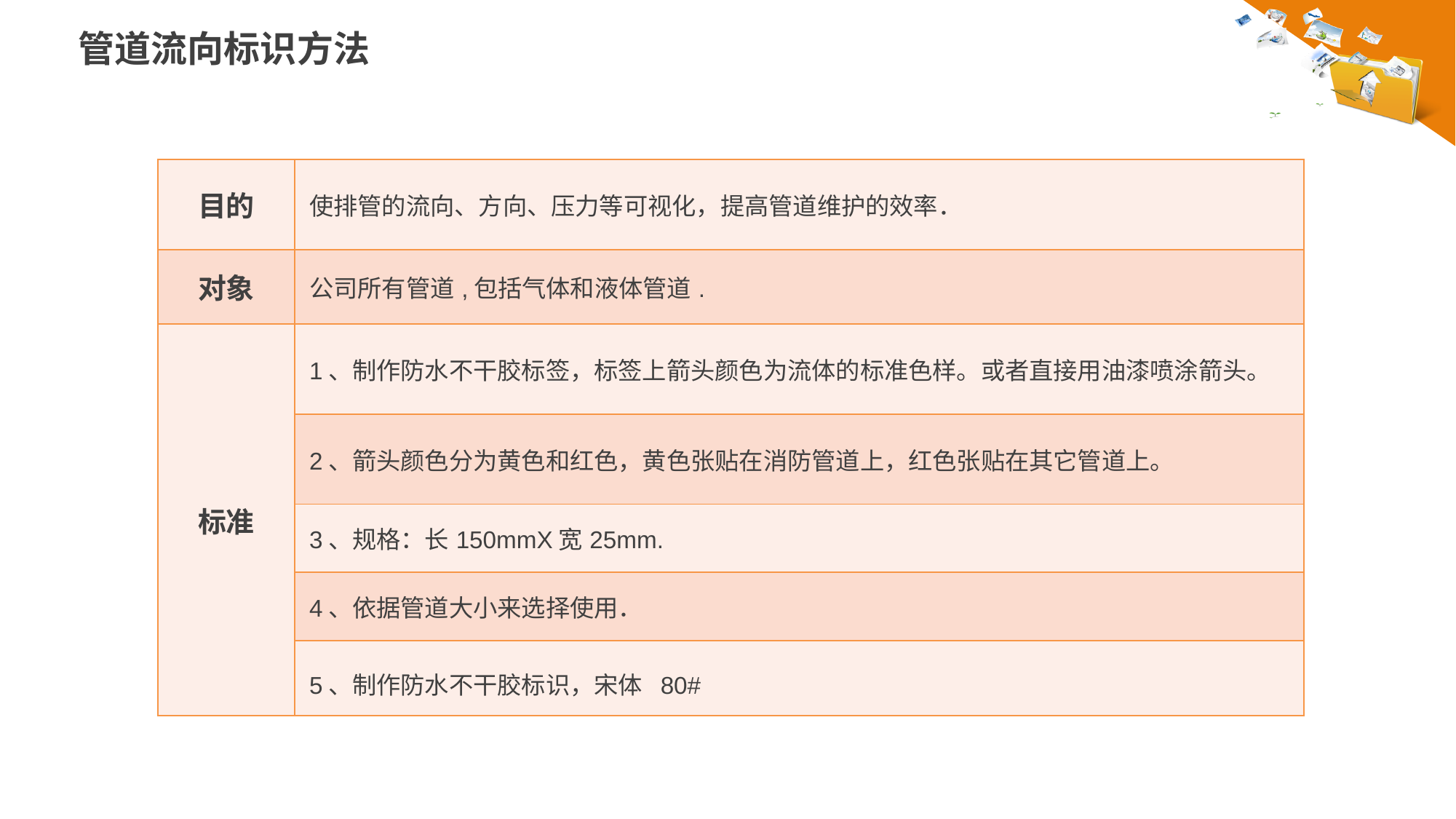

管道流向标识方法
| 目的 | 使排管的流向、方向、压力等可视化，提高管道维护的效率． |
| --- | --- |
| 对象 | 公司所有管道,包括气体和液体管道. |
| 标准 | 1、制作防水不干胶标签，标签上箭头颜色为流体的标准色样。或者直接用油漆喷涂箭头。 |
|  | 2、箭头颜色分为黄色和红色，黄色张贴在消防管道上，红色张贴在其它管道上。 |
|  | 3、规格：长150mmX宽25mm. |
|  | 4、依据管道大小来选择使用． |
|  | 5、制作防水不干胶标识，宋体 80# |